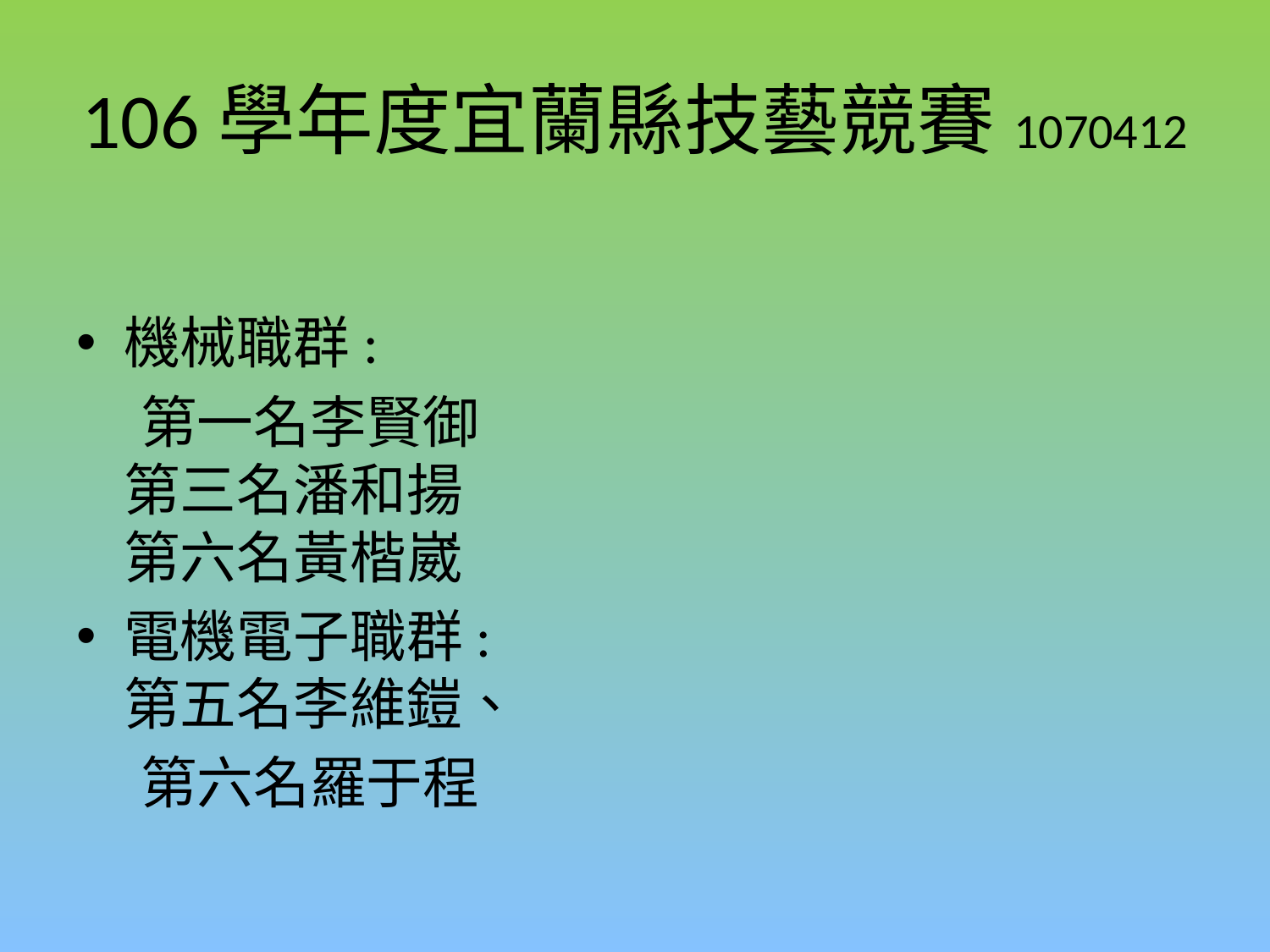

# 106學年度宜蘭縣技藝競賽1070412

機械職群:
    第一名李賢御
第三名潘和揚
第六名黃楷崴
電機電子職群:
第五名李維鎧、
    第六名羅于程